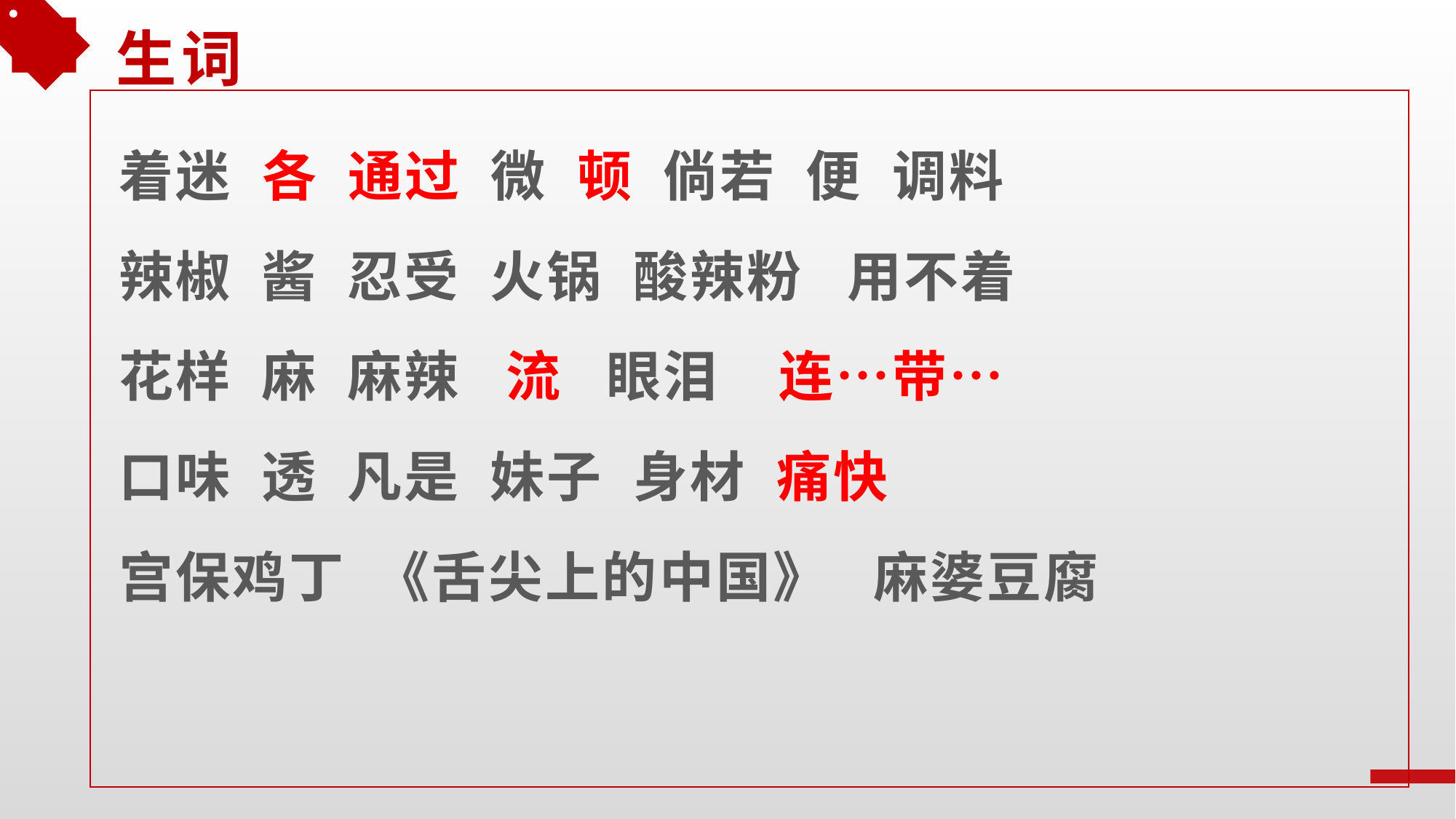

生词

着迷  各  通过  微  顿  倘若  便  调料
辣椒  酱  忍受  火锅  酸辣粉   用不着
花样  麻  麻辣   流   眼泪    连…带…
口味  透  凡是  妹子  身材  痛快
宫保鸡丁  《舌尖上的中国》   麻婆豆腐